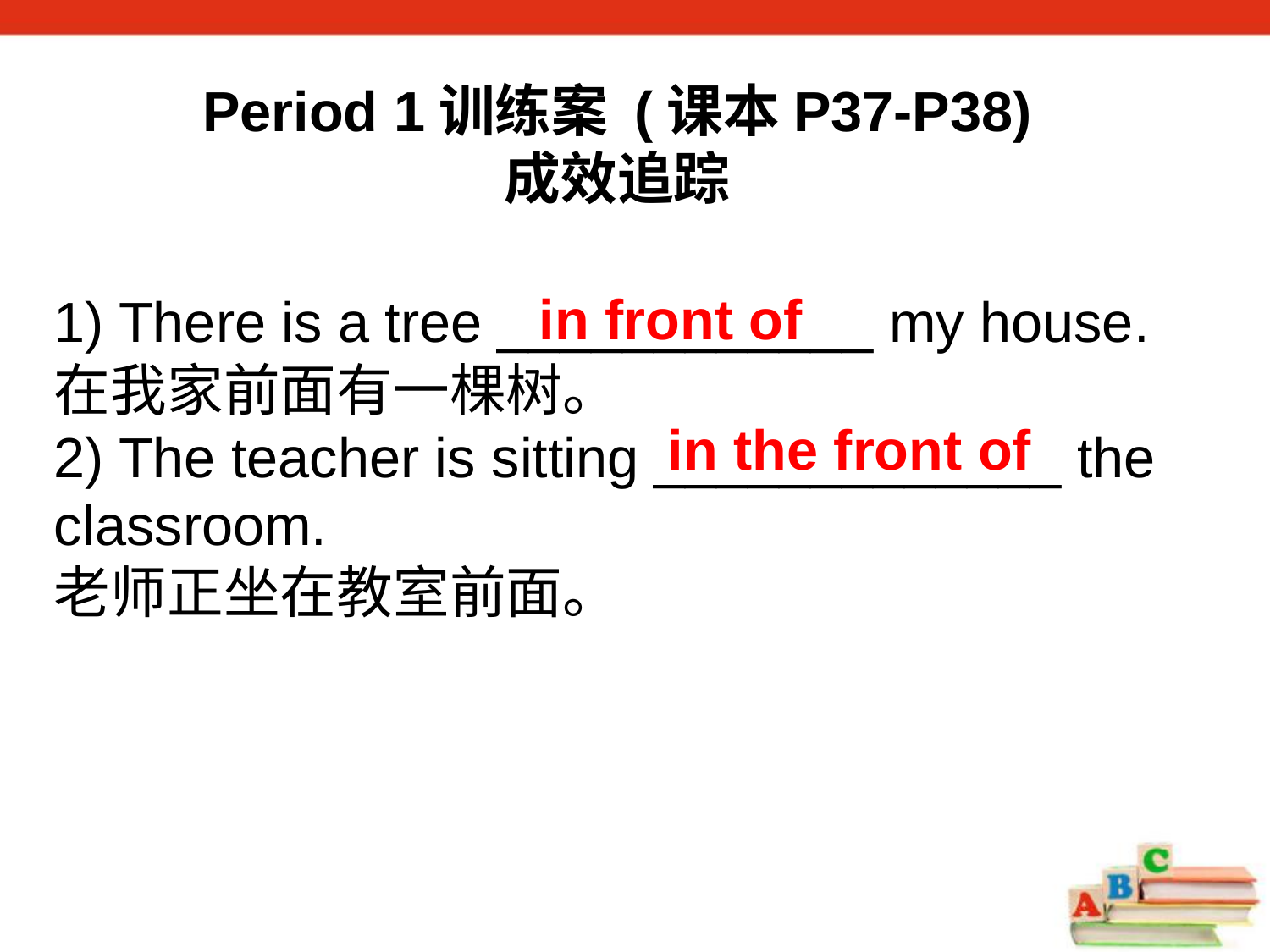

Period 1训练案 (课本P37-P38)
成效追踪
in front of
1) There is a tree ____________ my house.
在我家前面有一棵树。
2) The teacher is sitting _____________ the classroom.
老师正坐在教室前面。
in the front of